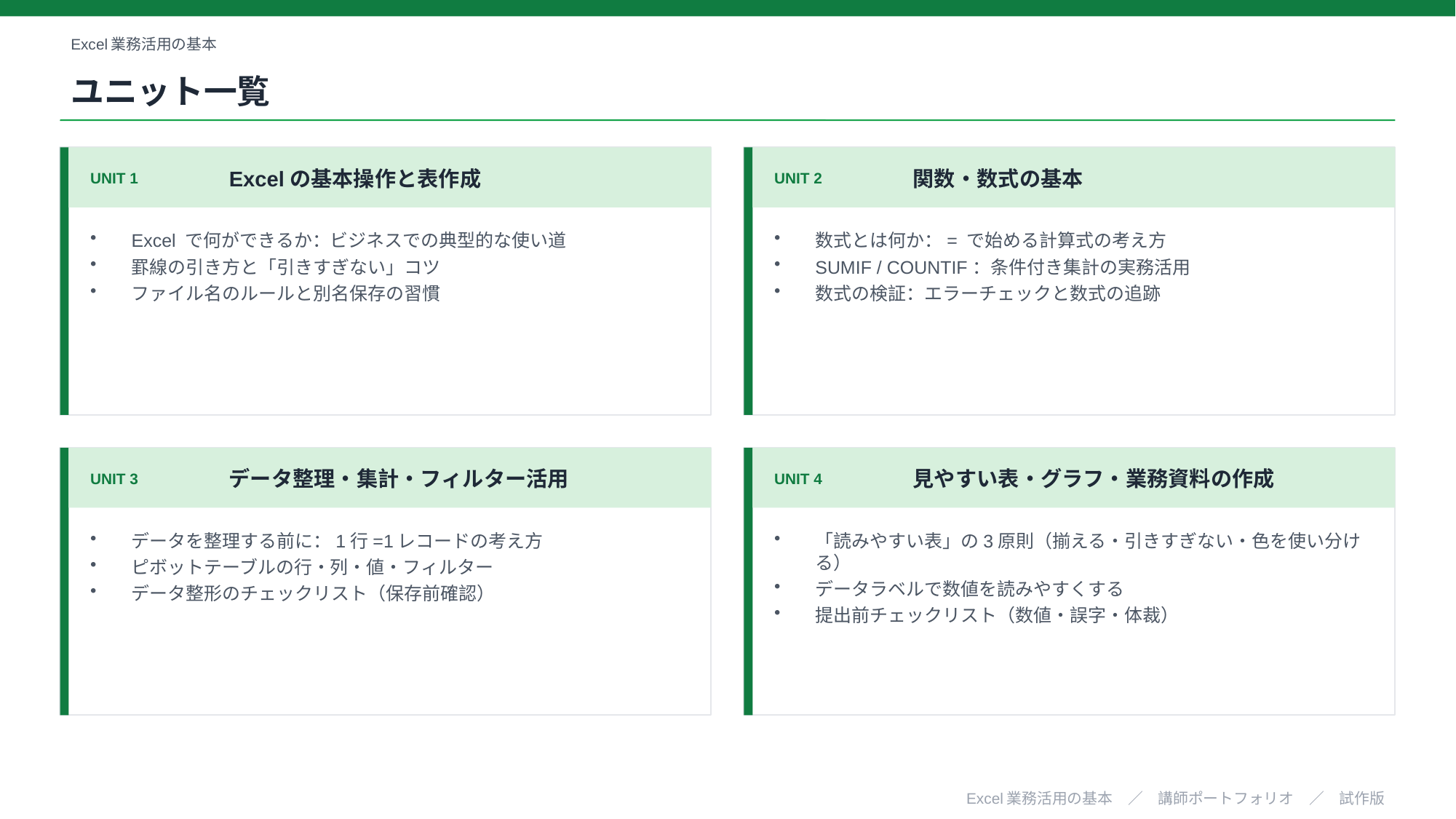

Excel業務活用の基本
ユニット一覧

UNIT 1
Excelの基本操作と表作成
UNIT 2
関数・数式の基本
Excel で何ができるか：ビジネスでの典型的な使い道
罫線の引き方と「引きすぎない」コツ
ファイル名のルールと別名保存の習慣
数式とは何か：= で始める計算式の考え方
SUMIF / COUNTIF：条件付き集計の実務活用
数式の検証：エラーチェックと数式の追跡

UNIT 3
データ整理・集計・フィルター活用
UNIT 4
見やすい表・グラフ・業務資料の作成
データを整理する前に：1行=1レコードの考え方
ピボットテーブルの行・列・値・フィルター
データ整形のチェックリスト（保存前確認）
「読みやすい表」の3原則（揃える・引きすぎない・色を使い分ける）
データラベルで数値を読みやすくする
提出前チェックリスト（数値・誤字・体裁）
Excel業務活用の基本　／　講師ポートフォリオ　／　試作版